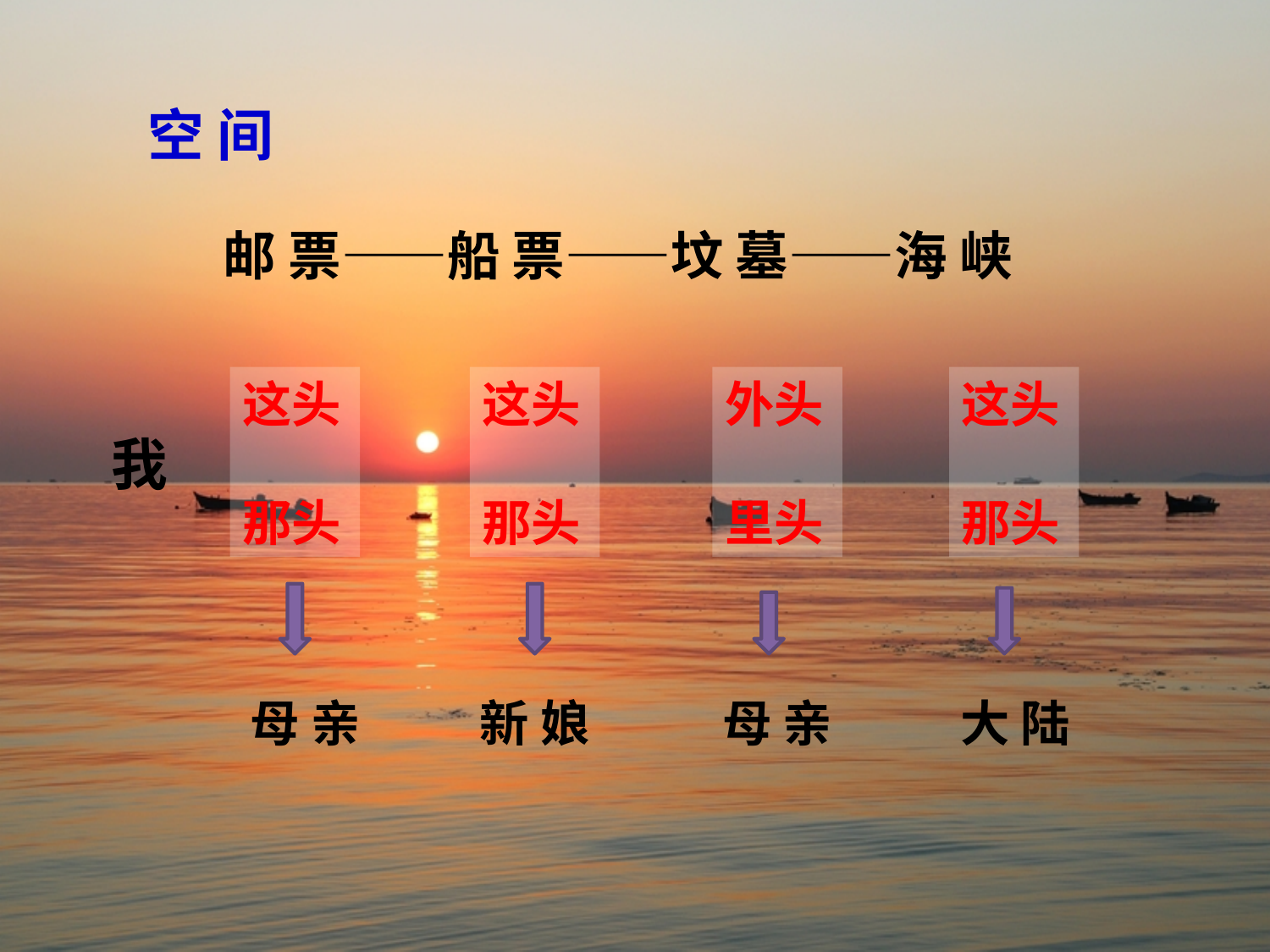

空 间
邮 票——船 票——坟 墓——海 峡
这头

那头
这头

那头
外头

里头
这头

那头
我

母 亲
新 娘
母 亲
大 陆